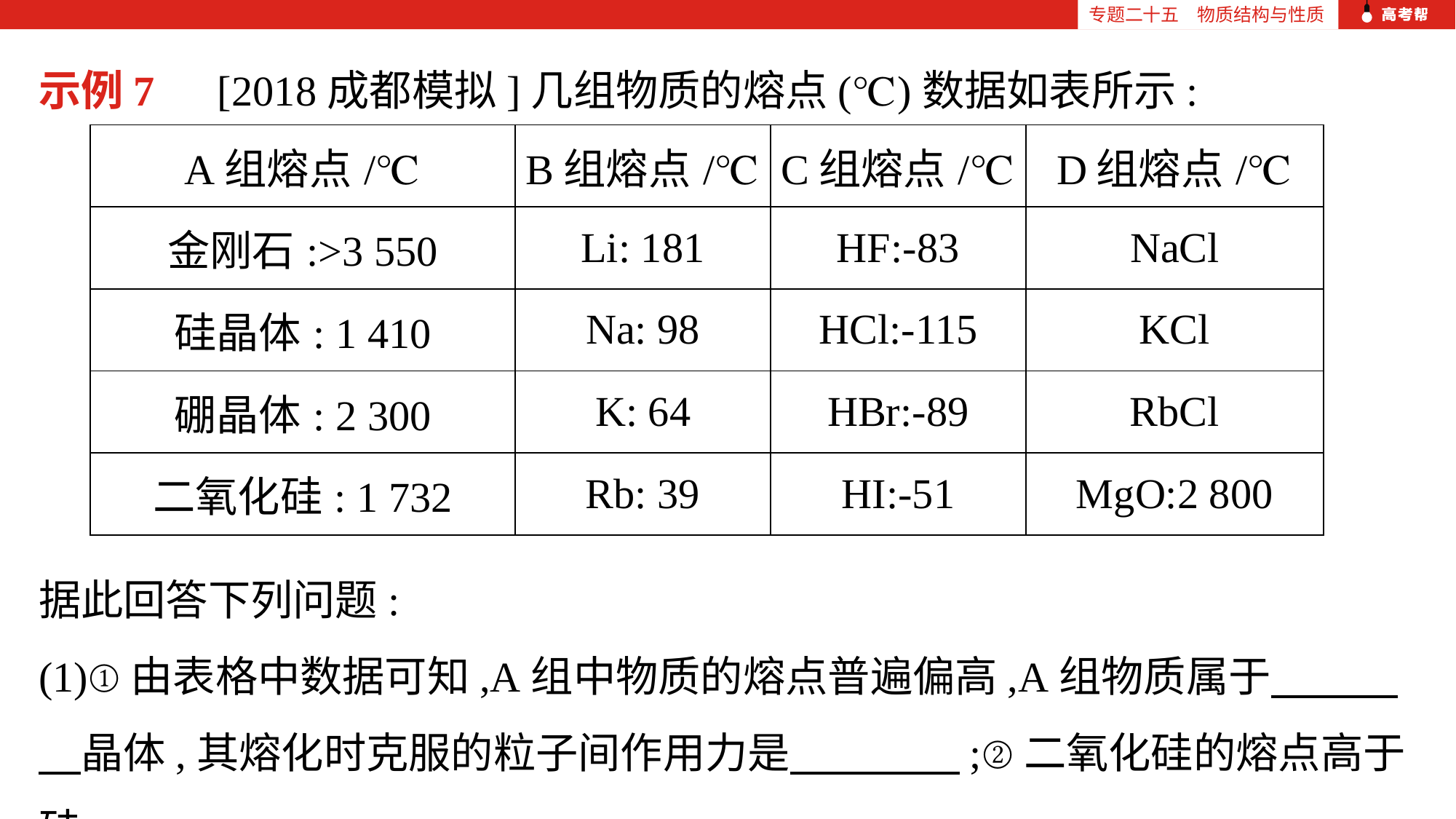

专题二十五　物质结构与性质
示例7　[2018成都模拟]几组物质的熔点(℃)数据如表所示:

据此回答下列问题:
(1)①由表格中数据可知,A组中物质的熔点普遍偏高,A组物质属于　　　　晶体,其熔化时克服的粒子间作用力是　　　　;②二氧化硅的熔点高于硅
| A组熔点/℃ | B组熔点/℃ | C组熔点/℃ | D组熔点/℃ |
| --- | --- | --- | --- |
| 金刚石:>3 550 | Li: 181 | HF:-83 | NaCl |
| 硅晶体: 1 410 | Na: 98 | HCl:-115 | KCl |
| 硼晶体: 2 300 | K: 64 | HBr:-89 | RbCl |
| 二氧化硅: 1 732 | Rb: 39 | HI:-51 | MgO:2 800 |